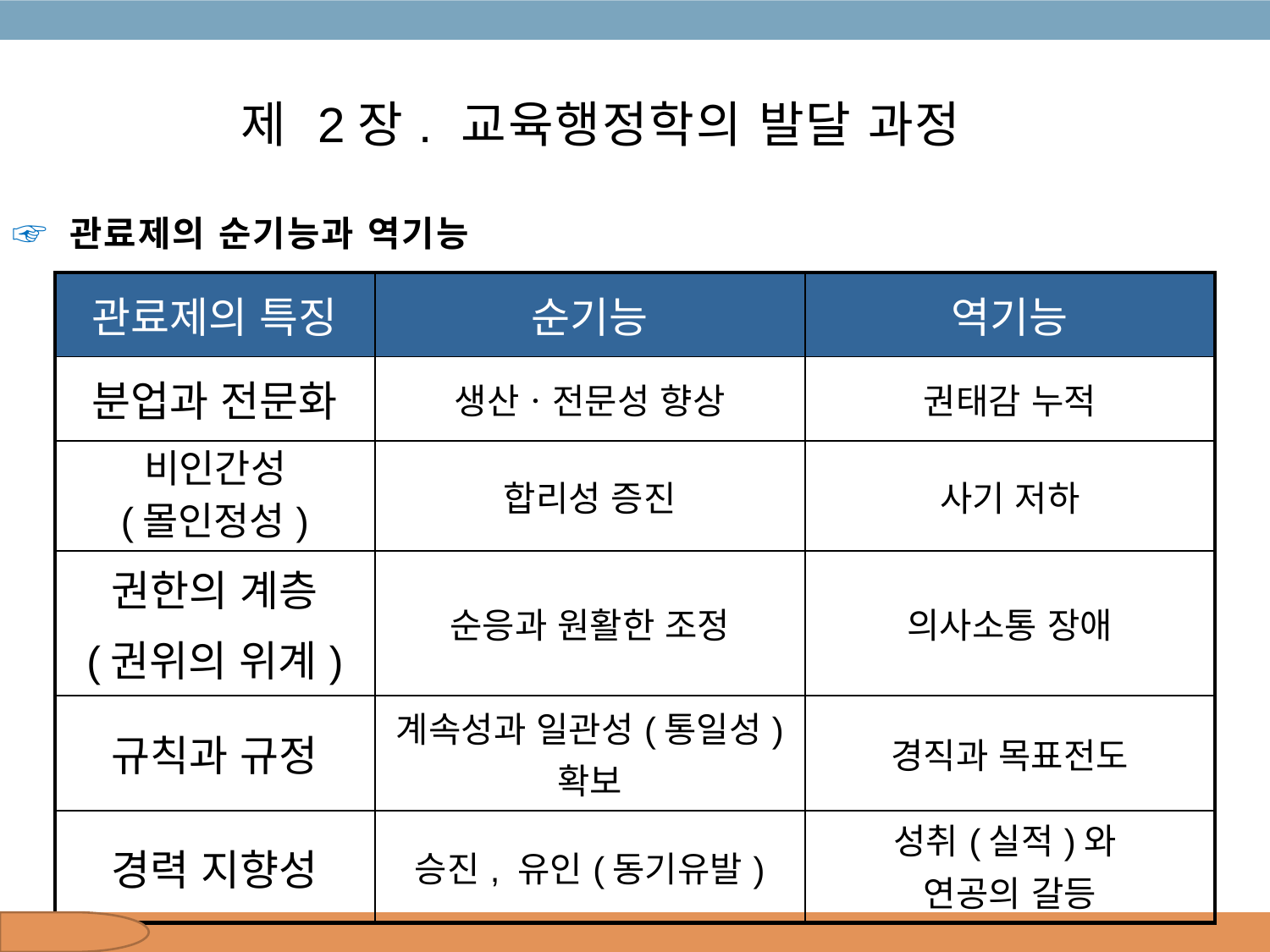

제 2장. 교육행정학의 발달 과정
☞ 관료제의 순기능과 역기능
| 관료제의 특징 | 순기능 | 역기능 |
| --- | --- | --- |
| 분업과 전문화 | 생산ㆍ전문성 향상 | 권태감 누적 |
| 비인간성 (몰인정성) | 합리성 증진 | 사기 저하 |
| 권한의 계층 (권위의 위계) | 순응과 원활한 조정 | 의사소통 장애 |
| 규칙과 규정 | 계속성과 일관성(통일성) 확보 | 경직과 목표전도 |
| 경력 지향성 | 승진, 유인(동기유발) | 성취(실적)와 연공의 갈등 |